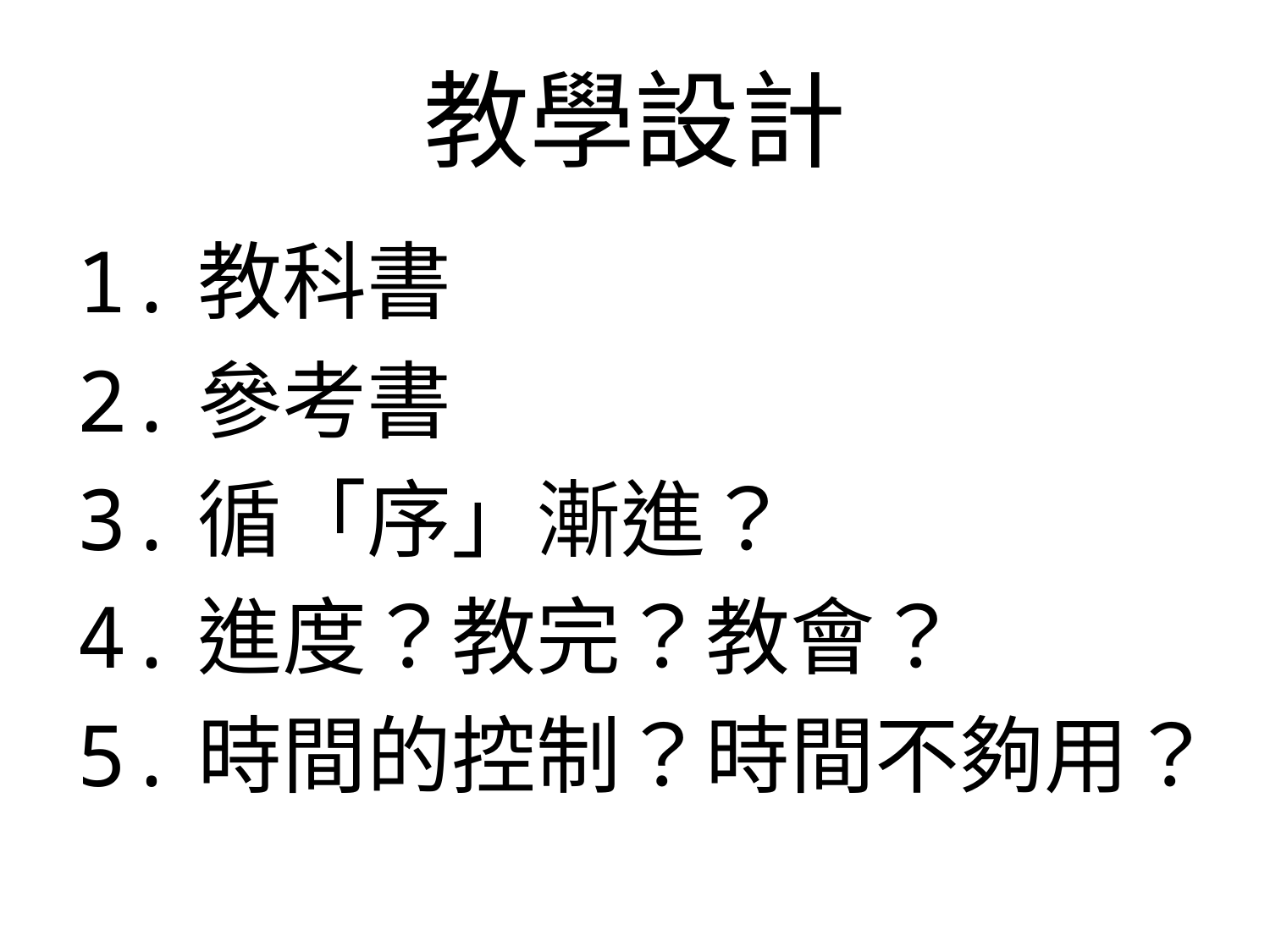

# 教學設計
1.教科書
2.參考書
3.循「序」漸進？
4.進度？教完？教會？
5.時間的控制？時間不夠用？